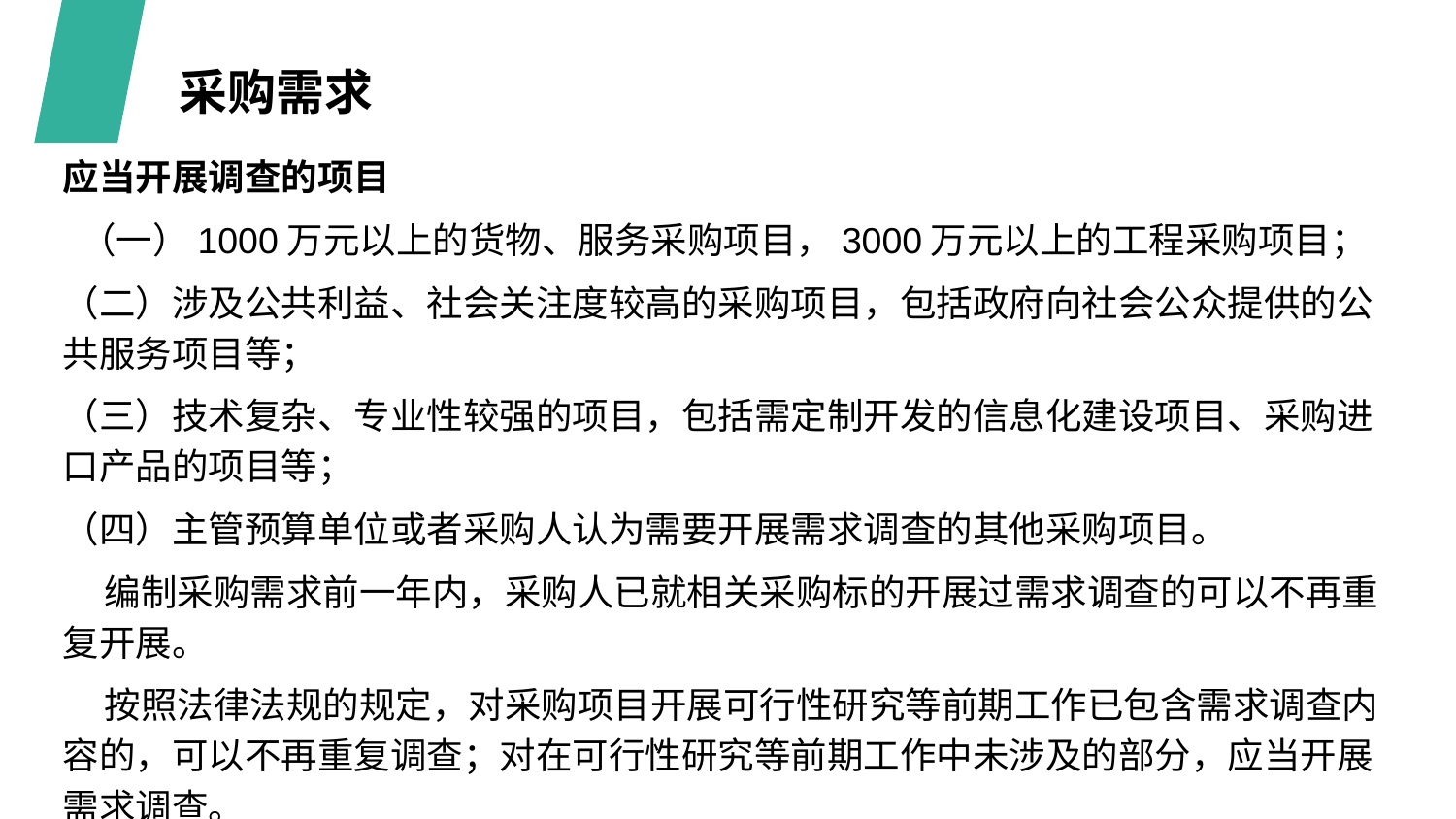

采购需求
应当开展调查的项目
 （一）1000万元以上的货物、服务采购项目，3000万元以上的工程采购项目；
（二）涉及公共利益、社会关注度较高的采购项目，包括政府向社会公众提供的公共服务项目等；
（三）技术复杂、专业性较强的项目，包括需定制开发的信息化建设项目、采购进口产品的项目等；
（四）主管预算单位或者采购人认为需要开展需求调查的其他采购项目。
    编制采购需求前一年内，采购人已就相关采购标的开展过需求调查的可以不再重复开展。
    按照法律法规的规定，对采购项目开展可行性研究等前期工作已包含需求调查内容的，可以不再重复调查；对在可行性研究等前期工作中未涉及的部分，应当开展需求调查。